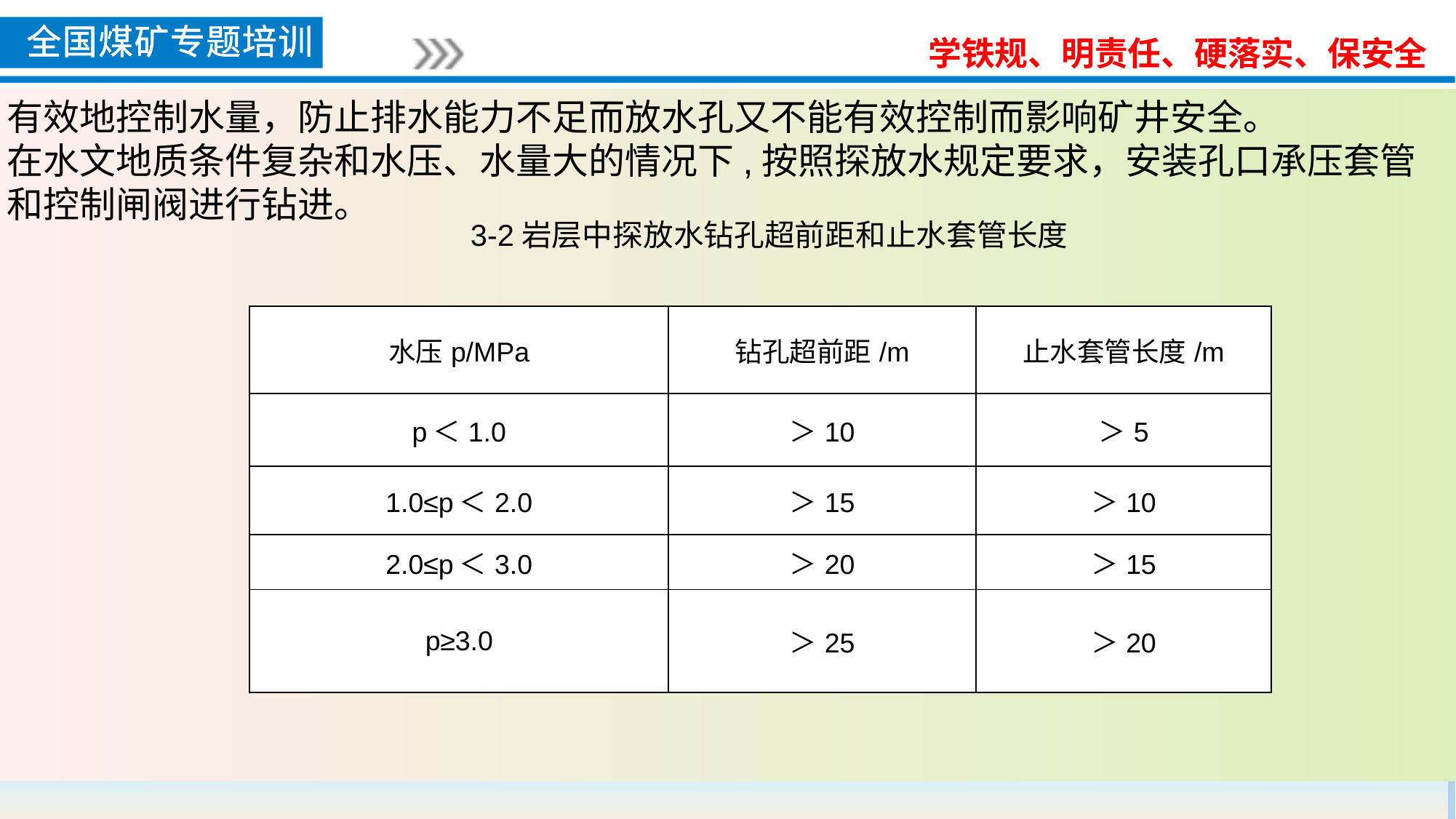

有效地控制水量，防止排水能力不足而放水孔又不能有效控制而影响矿井安全。
在水文地质条件复杂和水压、水量大的情况下,按照探放水规定要求，安装孔口承压套管和控制闸阀进行钻进。

3-2岩层中探放水钻孔超前距和止水套管长度
| 水压p/MPa | 钻孔超前距/m | 止水套管长度/m |
| --- | --- | --- |
| p＜1.0 | ＞10 | ＞5 |
| 1.0≤p＜2.0 | ＞15 | ＞10 |
| 2.0≤p＜3.0 | ＞20 | ＞15 |
| p≥3.0 | ＞25 | ＞20 |